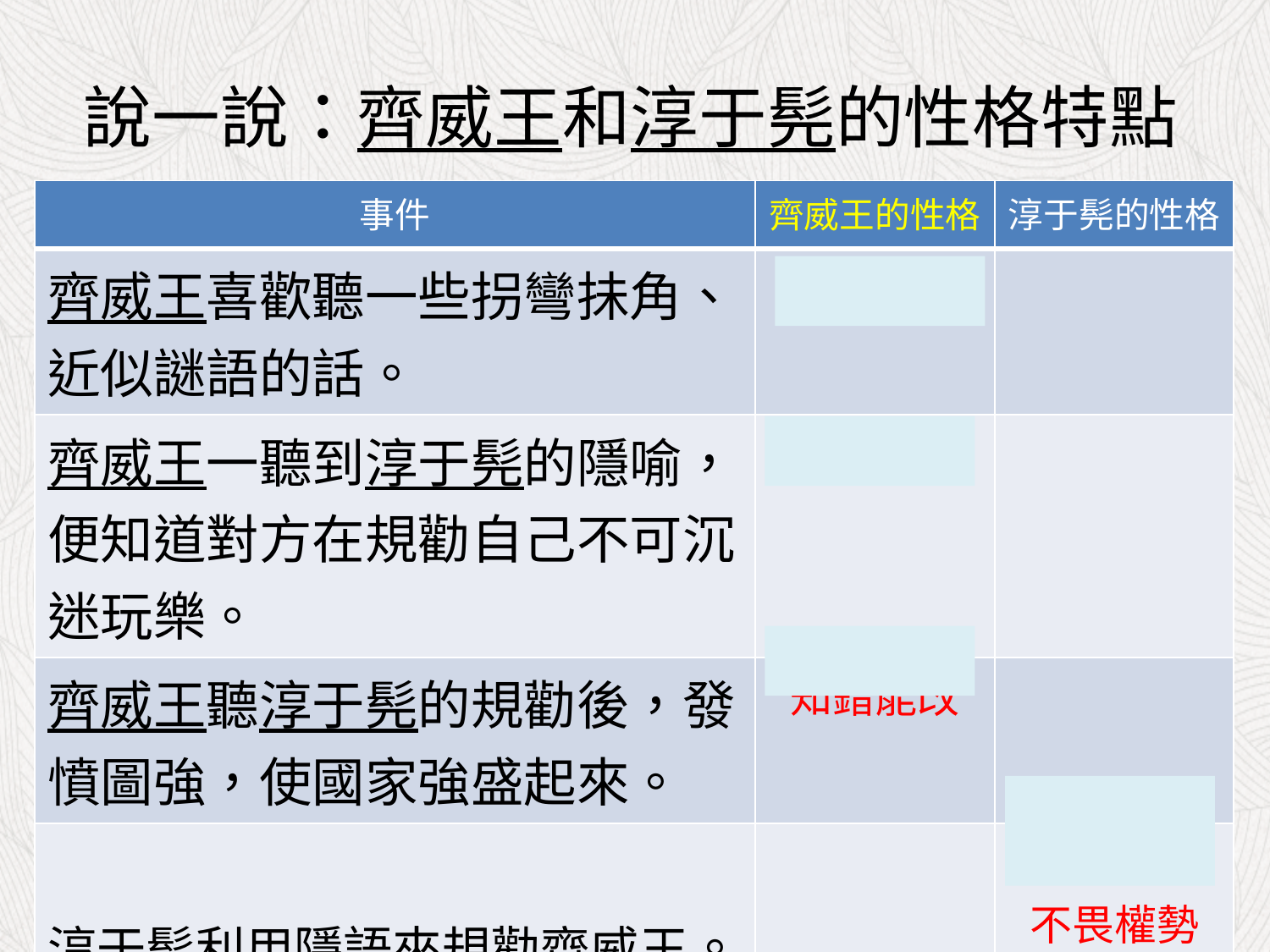

# 說一說：齊威王和淳于髡的性格特點
| 事件 | 齊威王的性格 | 淳于髡的性格 |
| --- | --- | --- |
| 齊威王喜歡聽一些拐彎抺角、近似謎語的話。 | 自尊心強 |  |
| 齊威王一聽到淳于髡的隱喻，便知道對方在規勸自己不可沉迷玩樂。 | 領悟力強 |  |
| 齊威王聽淳于髡的規勸後，發憤圖強，使國家強盛起來。 | 知錯能改 |  |
| 淳于髡利用隱語來規勸齊威王。 |  | 聰明、 不畏權勢 |